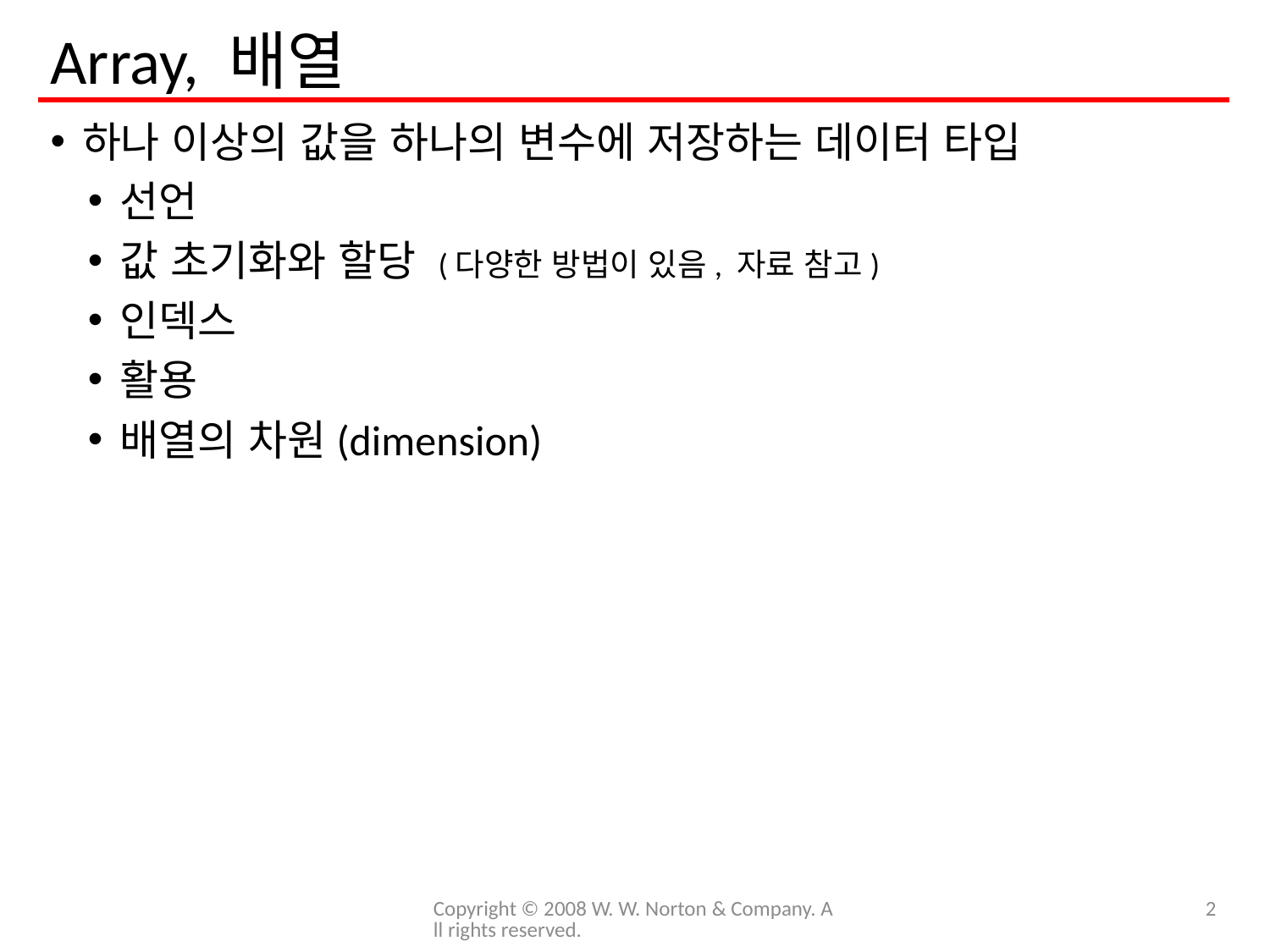

# Array, 배열
하나 이상의 값을 하나의 변수에 저장하는 데이터 타입
선언
값 초기화와 할당 (다양한 방법이 있음, 자료 참고)
인덱스
활용
배열의 차원(dimension)

Copyright © 2008 W. W. Norton & Company. All rights reserved.
2